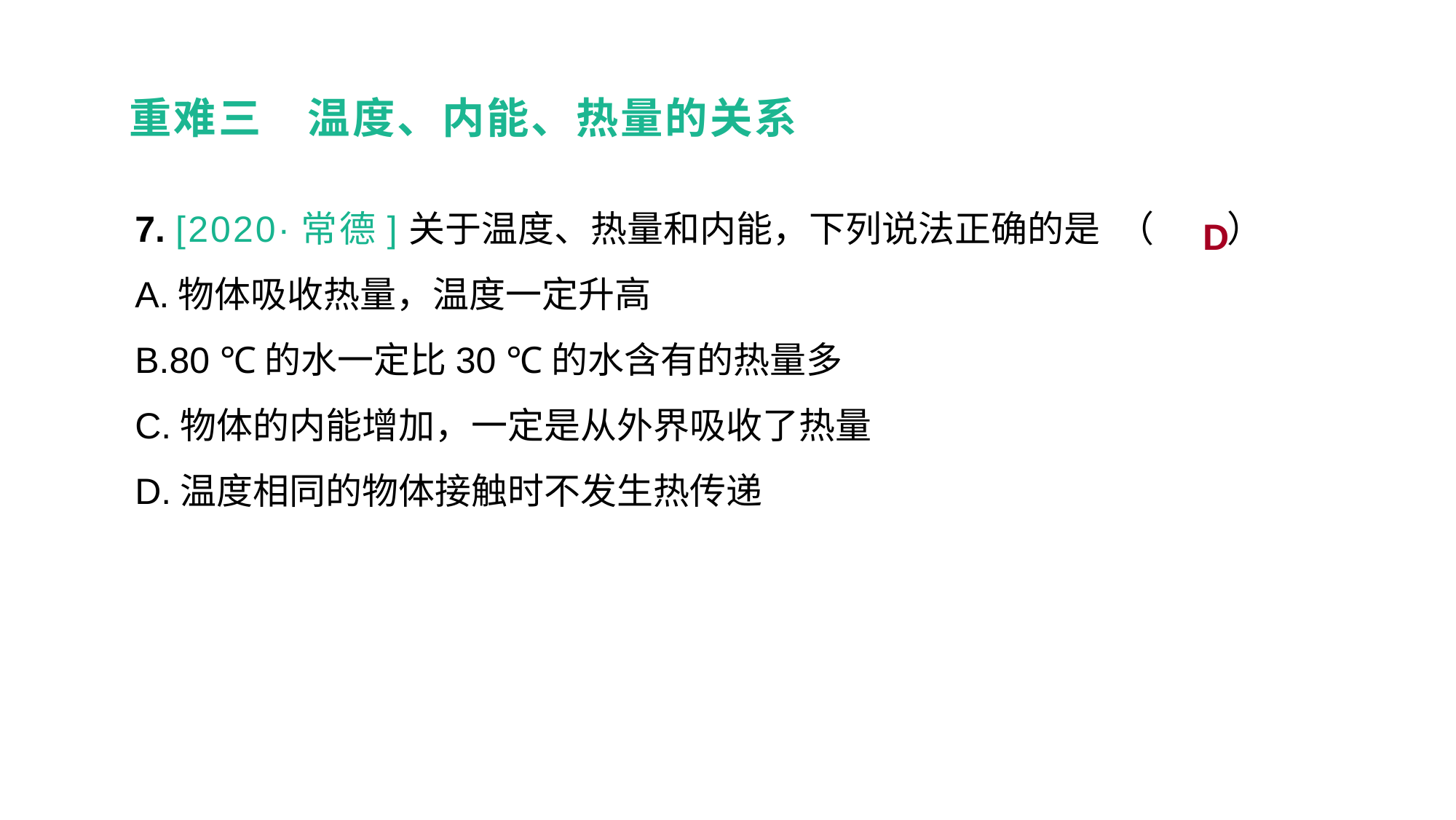

重难三　温度、内能、热量的关系
7. [2020·常德]关于温度、热量和内能，下列说法正确的是	（　　）
A.物体吸收热量，温度一定升高
B.80 ℃的水一定比30 ℃的水含有的热量多
C.物体的内能增加，一定是从外界吸收了热量
D.温度相同的物体接触时不发生热传递
D
重难突破 能力提升